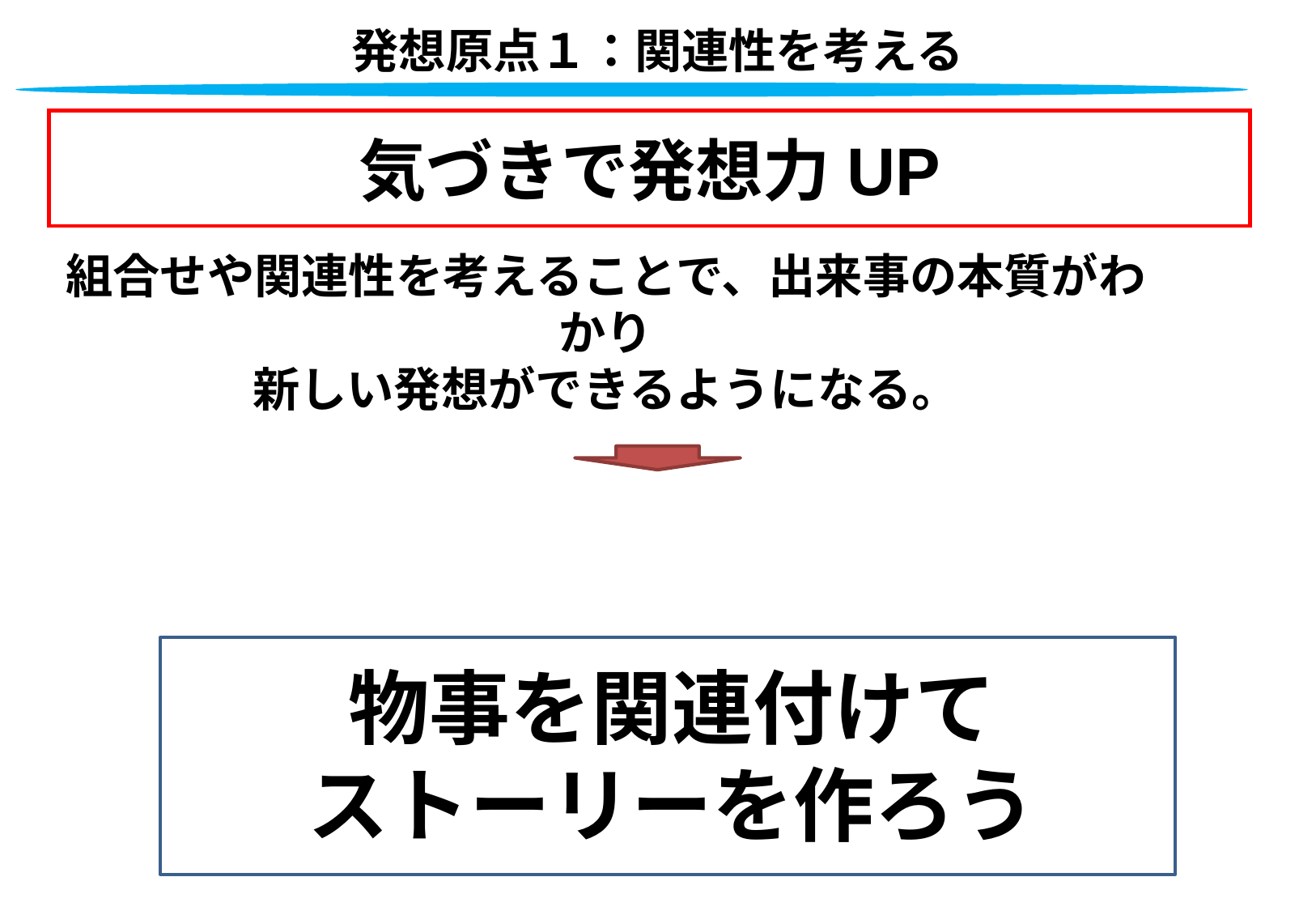

# 発想原点１：関連性を考える
気づきで発想力UP
組合せや関連性を考えることで、出来事の本質がわかり
新しい発想ができるようになる。

物事を関連付けて
ストーリーを作ろう